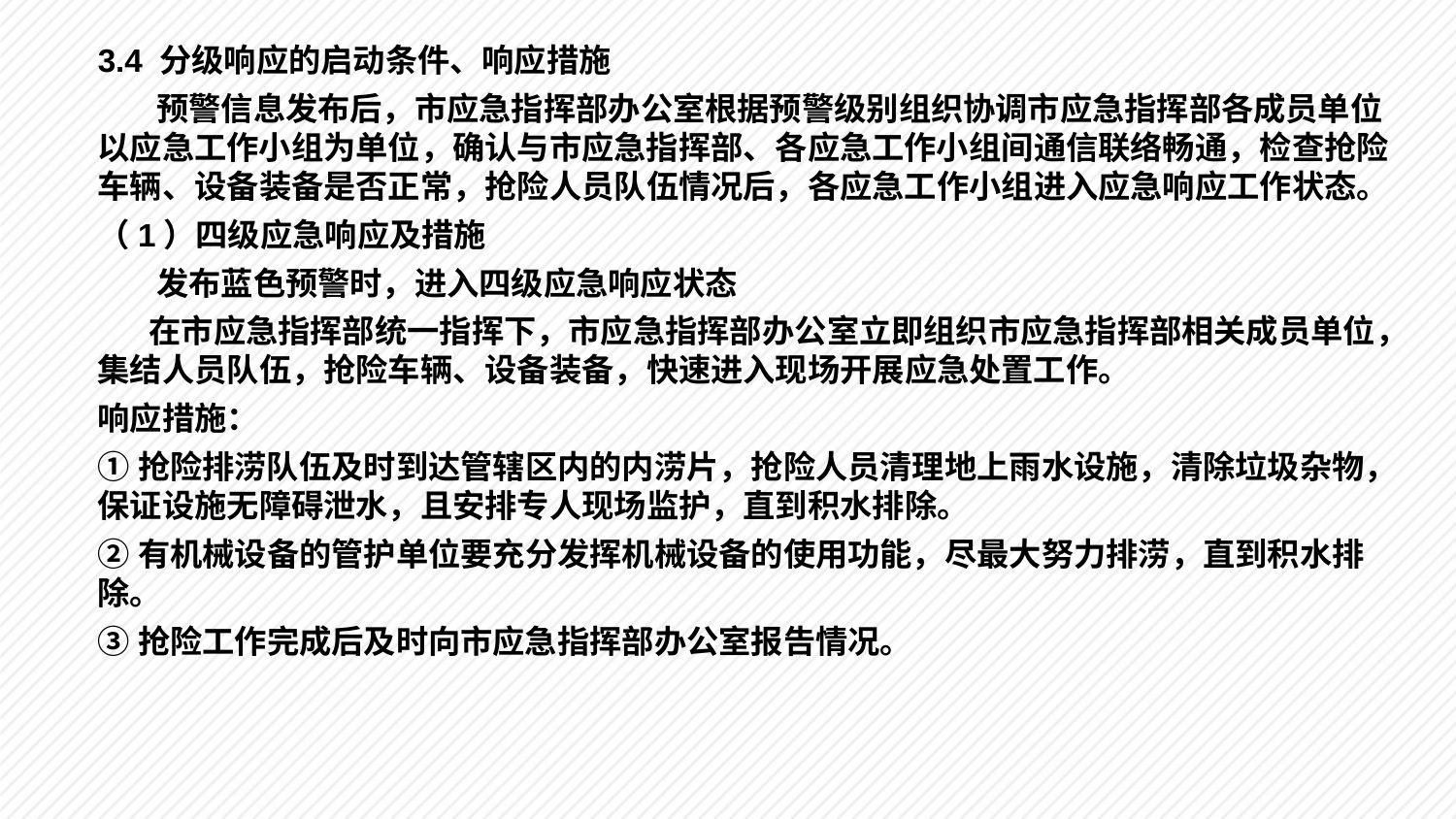

3.4 分级响应的启动条件、响应措施
       预警信息发布后，市应急指挥部办公室根据预警级别组织协调市应急指挥部各成员单位以应急工作小组为单位，确认与市应急指挥部、各应急工作小组间通信联络畅通，检查抢险车辆、设备装备是否正常，抢险人员队伍情况后，各应急工作小组进入应急响应工作状态。
（1）四级应急响应及措施
       发布蓝色预警时，进入四级应急响应状态
      在市应急指挥部统一指挥下，市应急指挥部办公室立即组织市应急指挥部相关成员单位，集结人员队伍，抢险车辆、设备装备，快速进入现场开展应急处置工作。
响应措施：
①抢险排涝队伍及时到达管辖区内的内涝片，抢险人员清理地上雨水设施，清除垃圾杂物，保证设施无障碍泄水，且安排专人现场监护，直到积水排除。
②有机械设备的管护单位要充分发挥机械设备的使用功能，尽最大努力排涝，直到积水排除。
③抢险工作完成后及时向市应急指挥部办公室报告情况。